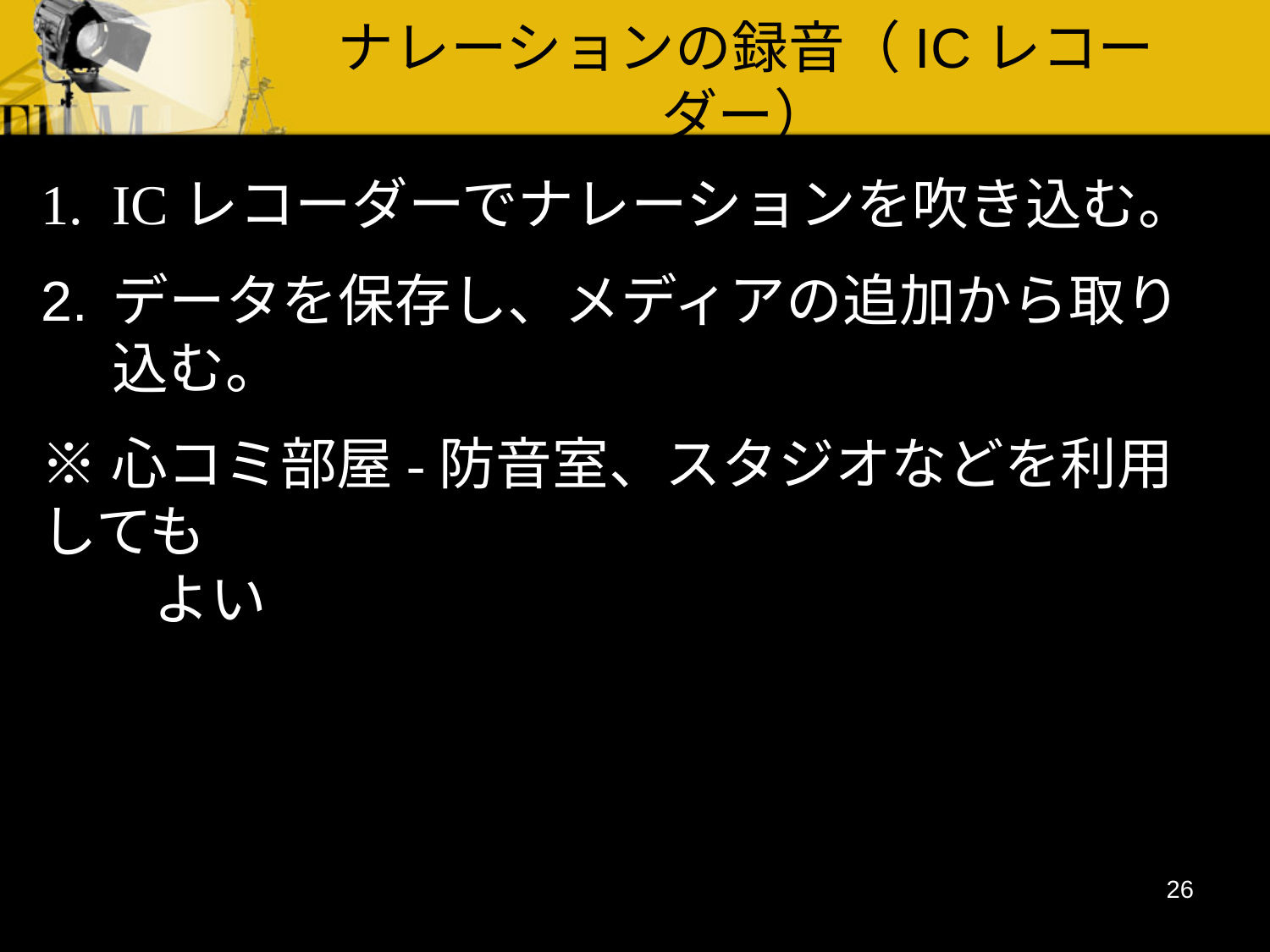

ナレーションの録音（ICレコーダー）
ICレコーダーでナレーションを吹き込む。
データを保存し、メディアの追加から取り込む。
※心コミ部屋-防音室、スタジオなどを利用しても
　　よい
26